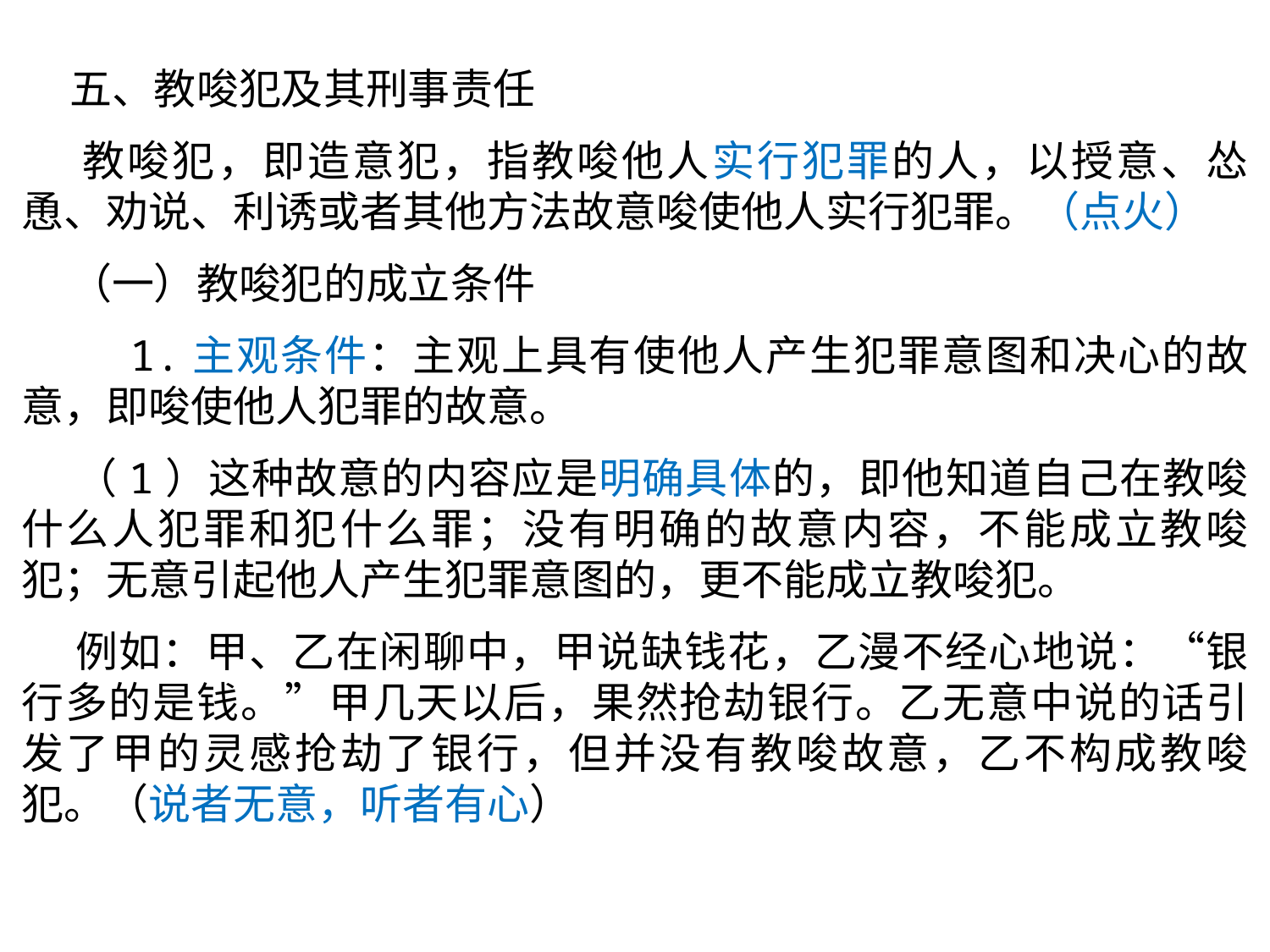

五、教唆犯及其刑事责任

    教唆犯，即造意犯，指教唆他人实行犯罪的人，以授意、怂恿、劝说、利诱或者其他方法故意唆使他人实行犯罪。（点火）

    （一）教唆犯的成立条件

    1.主观条件：主观上具有使他人产生犯罪意图和决心的故意，即唆使他人犯罪的故意。

    （1）这种故意的内容应是明确具体的，即他知道自己在教唆什么人犯罪和犯什么罪；没有明确的故意内容，不能成立教唆犯；无意引起他人产生犯罪意图的，更不能成立教唆犯。

    例如：甲、乙在闲聊中，甲说缺钱花，乙漫不经心地说：“银行多的是钱。”甲几天以后，果然抢劫银行。乙无意中说的话引发了甲的灵感抢劫了银行，但并没有教唆故意，乙不构成教唆犯。（说者无意，听者有心）